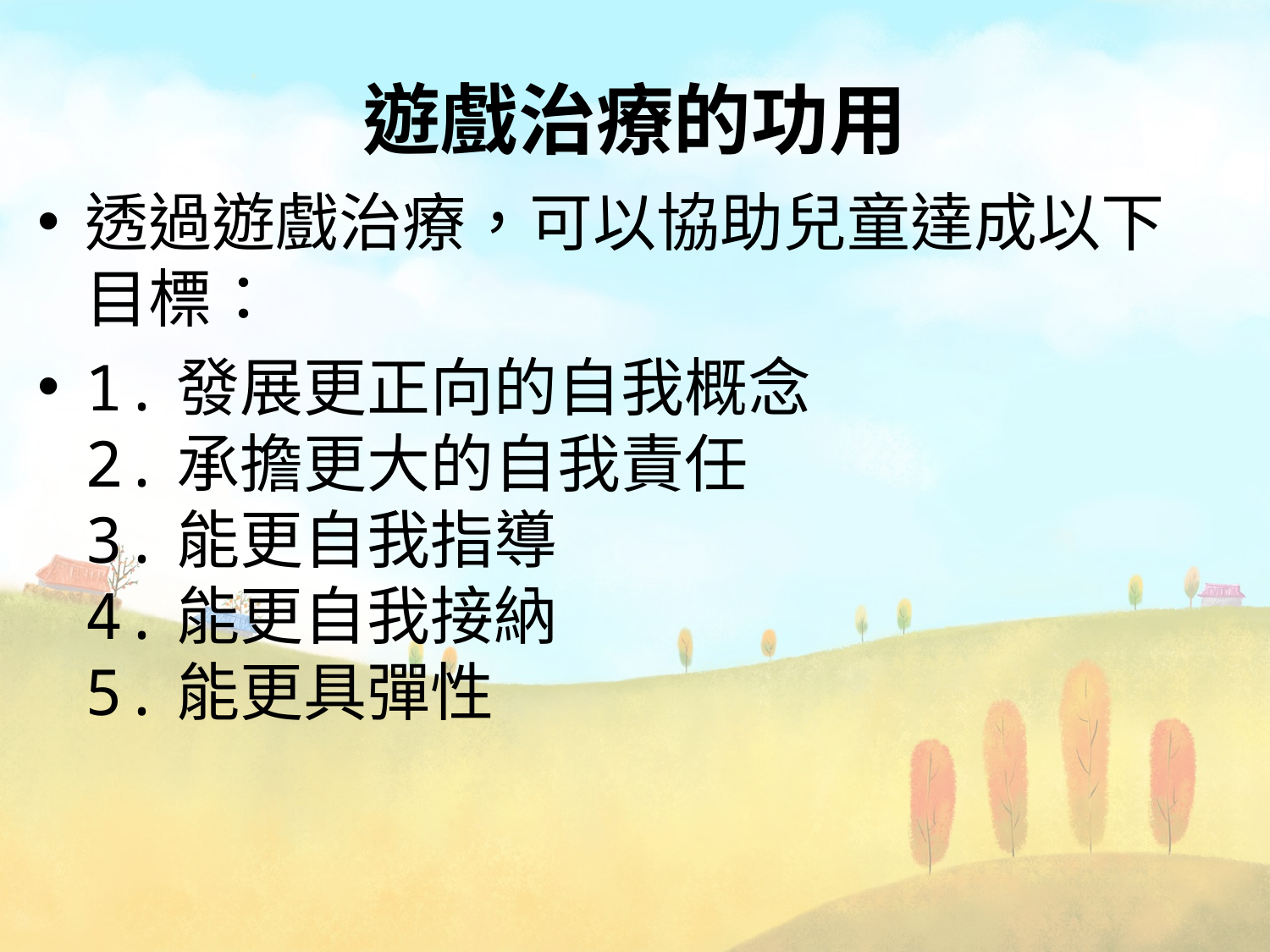

# 遊戲治療的功用
透過遊戲治療，可以協助兒童達成以下目標：
1.發展更正向的自我概念
2.承擔更大的自我責任
3.能更自我指導
4.能更自我接納
5.能更具彈性